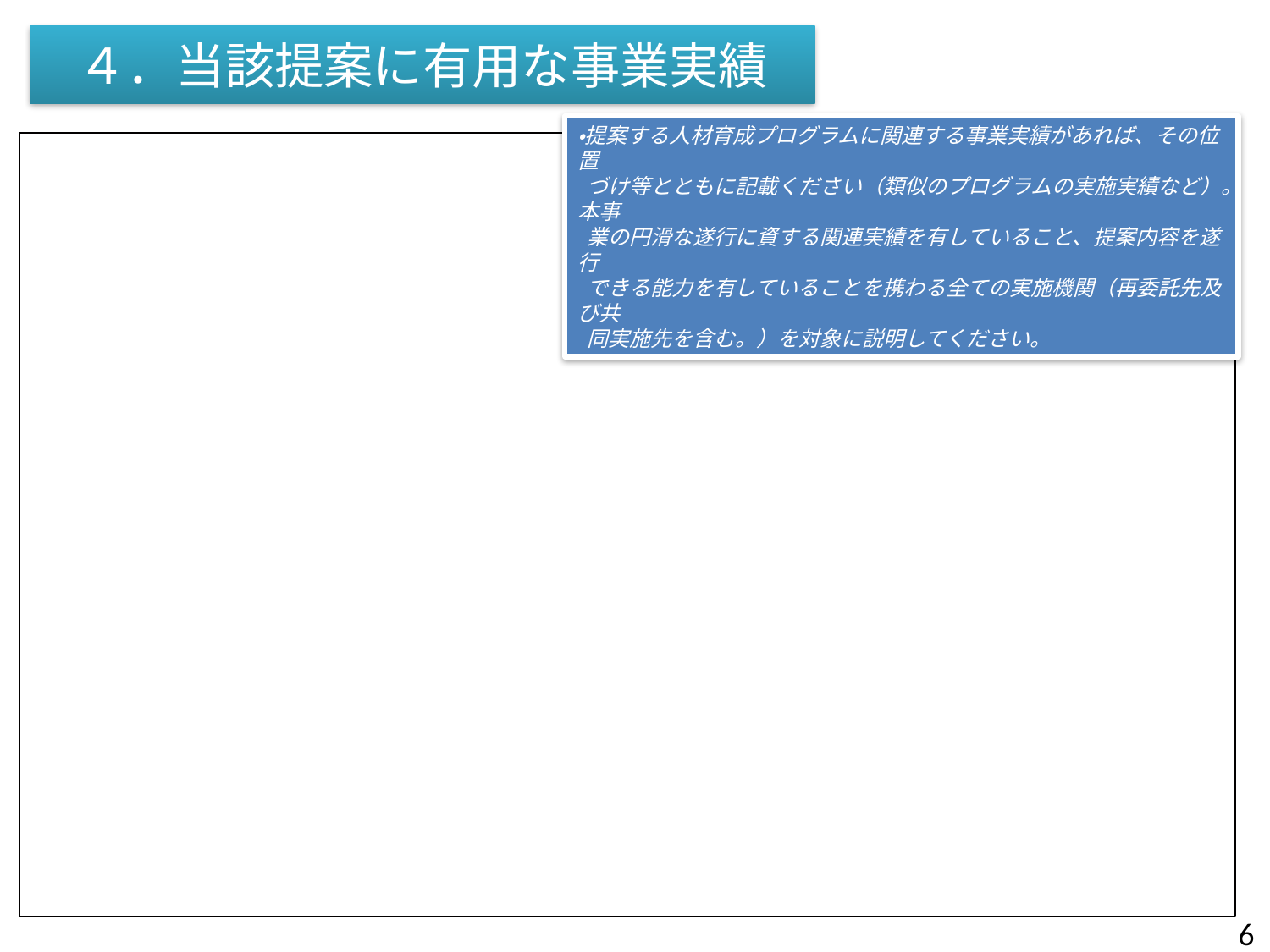

# ４．当該提案に有用な事業実績
・提案する人材育成プログラムに関連する事業実績があれば、その位置
 づけ等とともに記載ください（類似のプログラムの実施実績など）。本事
 業の円滑な遂行に資する関連実績を有していること、提案内容を遂行
 できる能力を有していることを携わる全ての実施機関（再委託先及び共
 同実施先を含む。）を対象に説明してください。

6